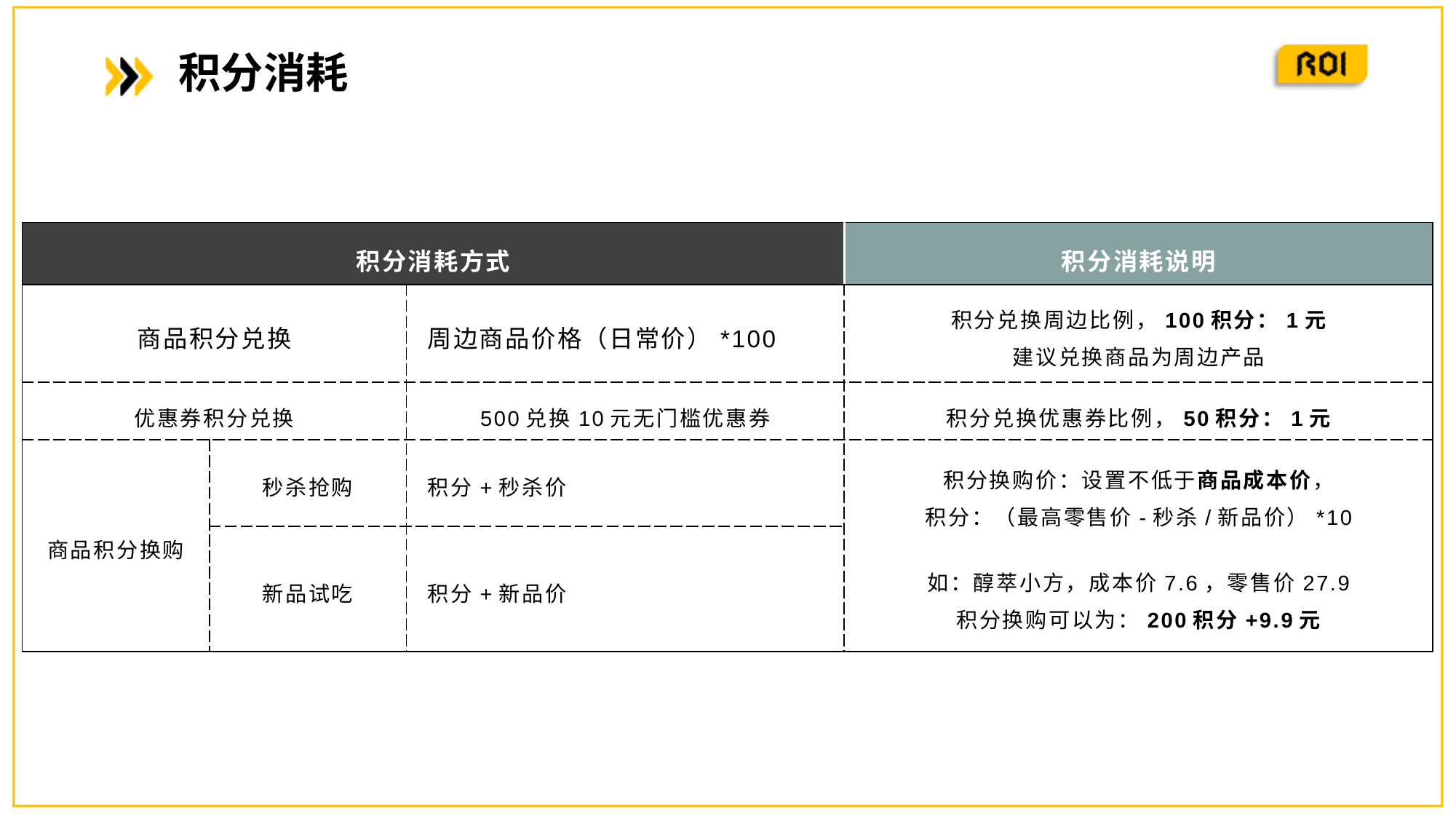

积分消耗
| 积分消耗方式 |  |  | 积分消耗说明 |
| --- | --- | --- | --- |
| 商品积分兑换 |  | 周边商品价格（日常价）\*100 | 积分兑换周边比例，100积分：1元 建议兑换商品为周边产品 |
| 优惠券积分兑换 |  | 500兑换10元无门槛优惠券 | 积分兑换优惠券比例，50积分：1元 |
| 商品积分换购 | 秒杀抢购 | 积分+秒杀价 | 积分换购价：设置不低于商品成本价， 积分：（最高零售价-秒杀/新品价）\*10 如：醇萃小方，成本价7.6，零售价27.9 积分换购可以为：200积分+9.9元 |
|  | 新品试吃 | 积分+新品价 |  |